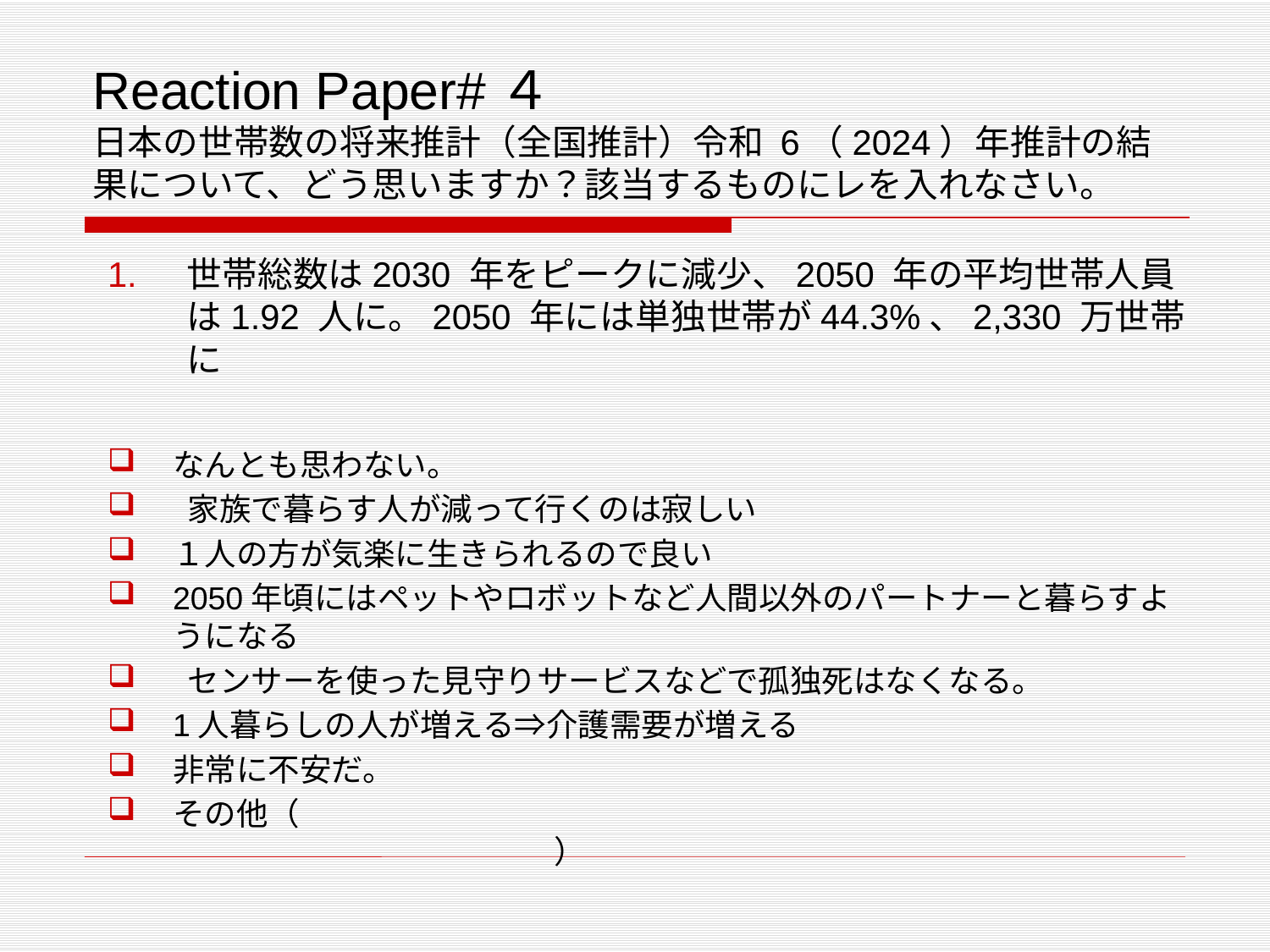

# Reaction Paper#４ 日本の世帯数の将来推計（全国推計）令和 6（2024）年推計の結果について、どう思いますか？該当するものにレを入れなさい。
世帯総数は2030 年をピークに減少、2050 年の平均世帯人員は1.92 人に。2050 年には単独世帯が44.3%、2,330 万世帯に

なんとも思わない。
 家族で暮らす人が減って行くのは寂しい
１人の方が気楽に生きられるので良い
2050年頃にはペットやロボットなど人間以外のパートナーと暮らすようになる
 センサーを使った見守りサービスなどで孤独死はなくなる。
1人暮らしの人が増える⇒介護需要が増える
非常に不安だ。
その他（　　　　　　　　　　　　　　　　　　　　　　　　　　　　　　　　　　　　　　　　）